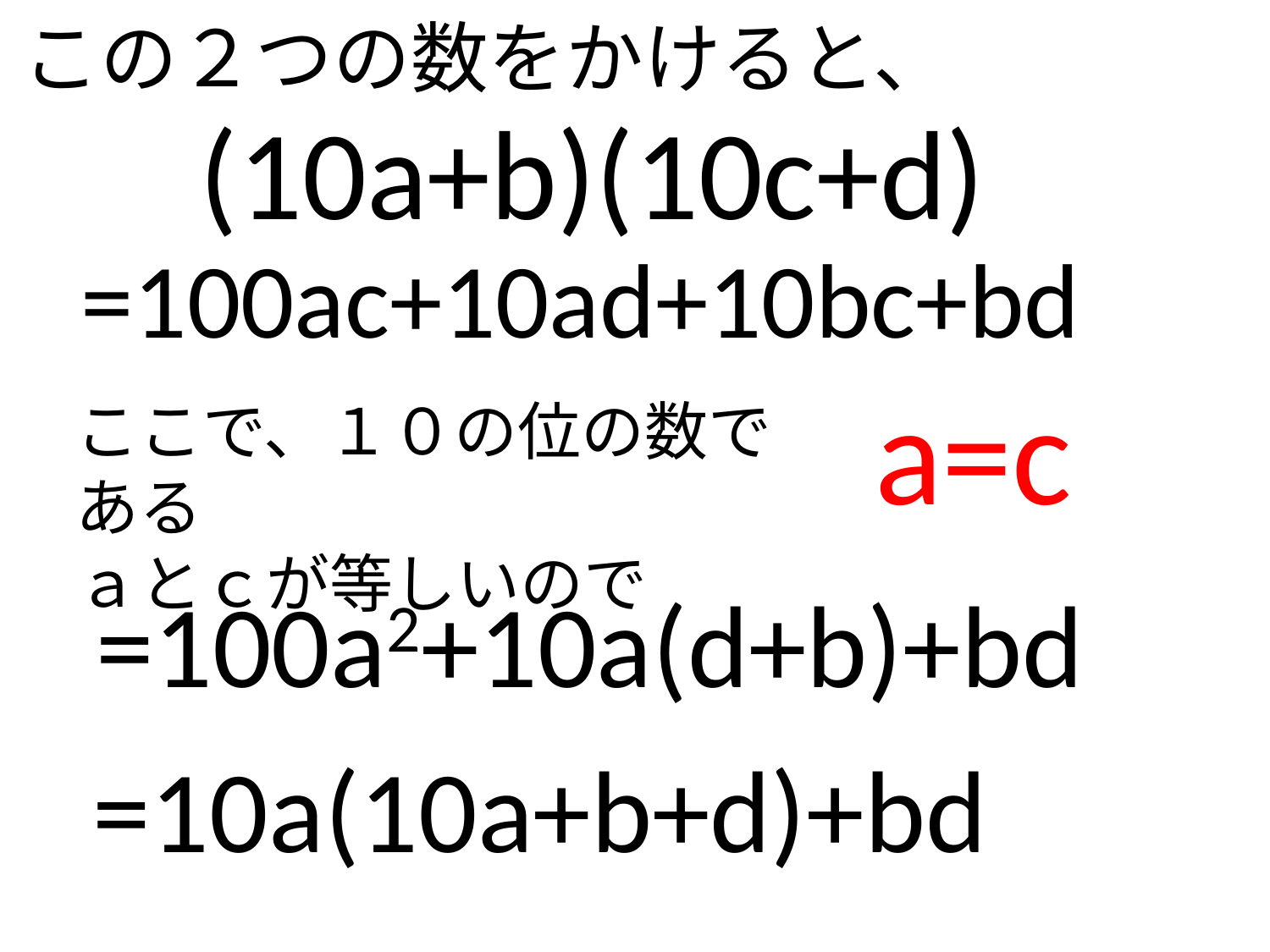

この２つの数をかけると、
(10a+b)(10c+d)
=100ac+10ad+10bc+bd
a=c
ここで、１０の位の数である
ａとｃが等しいので
=100a2+10a(d+b)+bd
=10a(10a+b+d)+bd